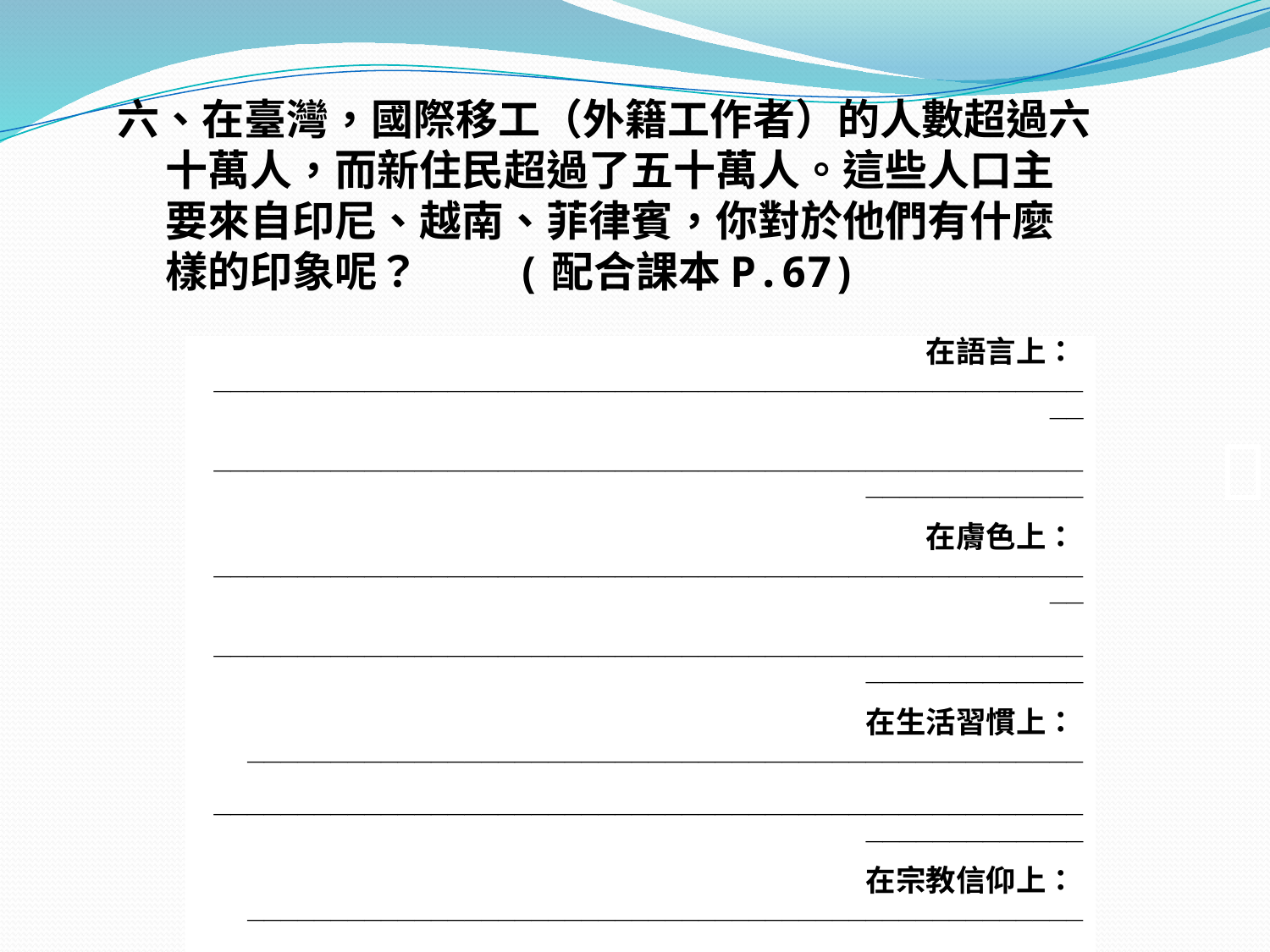

六、在臺灣，國際移工（外籍工作者）的人數超過六
    十萬人，而新住民超過了五十萬人。這些人口主
    要來自印尼、越南、菲律賓，你對於他們有什麼
    樣的印象呢？         (配合課本P.67)

在語言上：______________________________________________________

_________________________________________________________________

在膚色上：______________________________________________________

_________________________________________________________________

在生活習慣上：__________________________________________________

_________________________________________________________________

在宗教信仰上：__________________________________________________

_________________________________________________________________

我對他們的感受是：_____________________________________________

_________________________________________________________________

 檢視一下自己，是否對他們有歧視的行動或想法哦！
|  |
| --- |